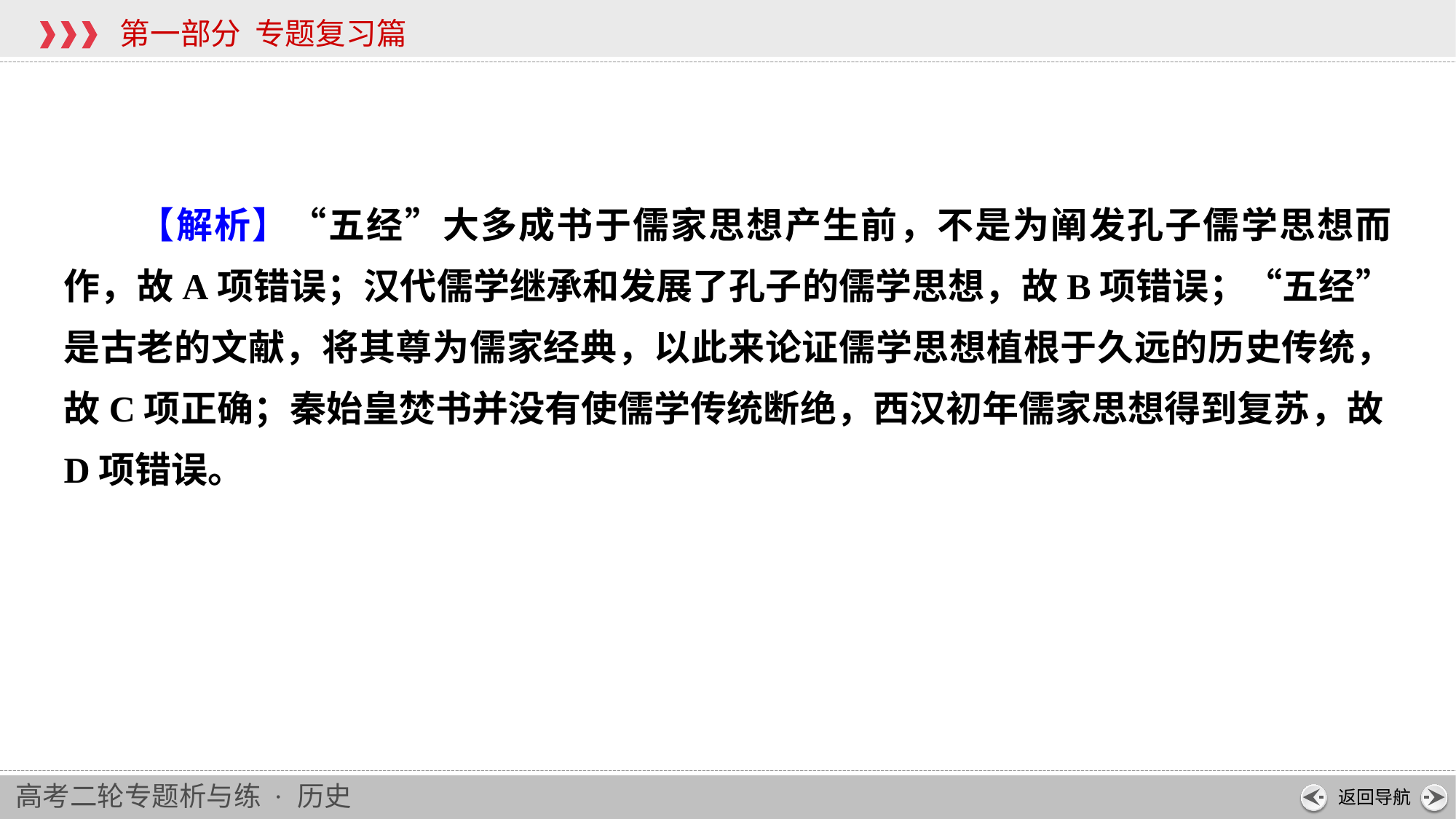

【解析】“五经”大多成书于儒家思想产生前，不是为阐发孔子儒学思想而作，故A项错误；汉代儒学继承和发展了孔子的儒学思想，故B项错误；“五经”是古老的文献，将其尊为儒家经典，以此来论证儒学思想植根于久远的历史传统，故C项正确；秦始皇焚书并没有使儒学传统断绝，西汉初年儒家思想得到复苏，故D项错误。